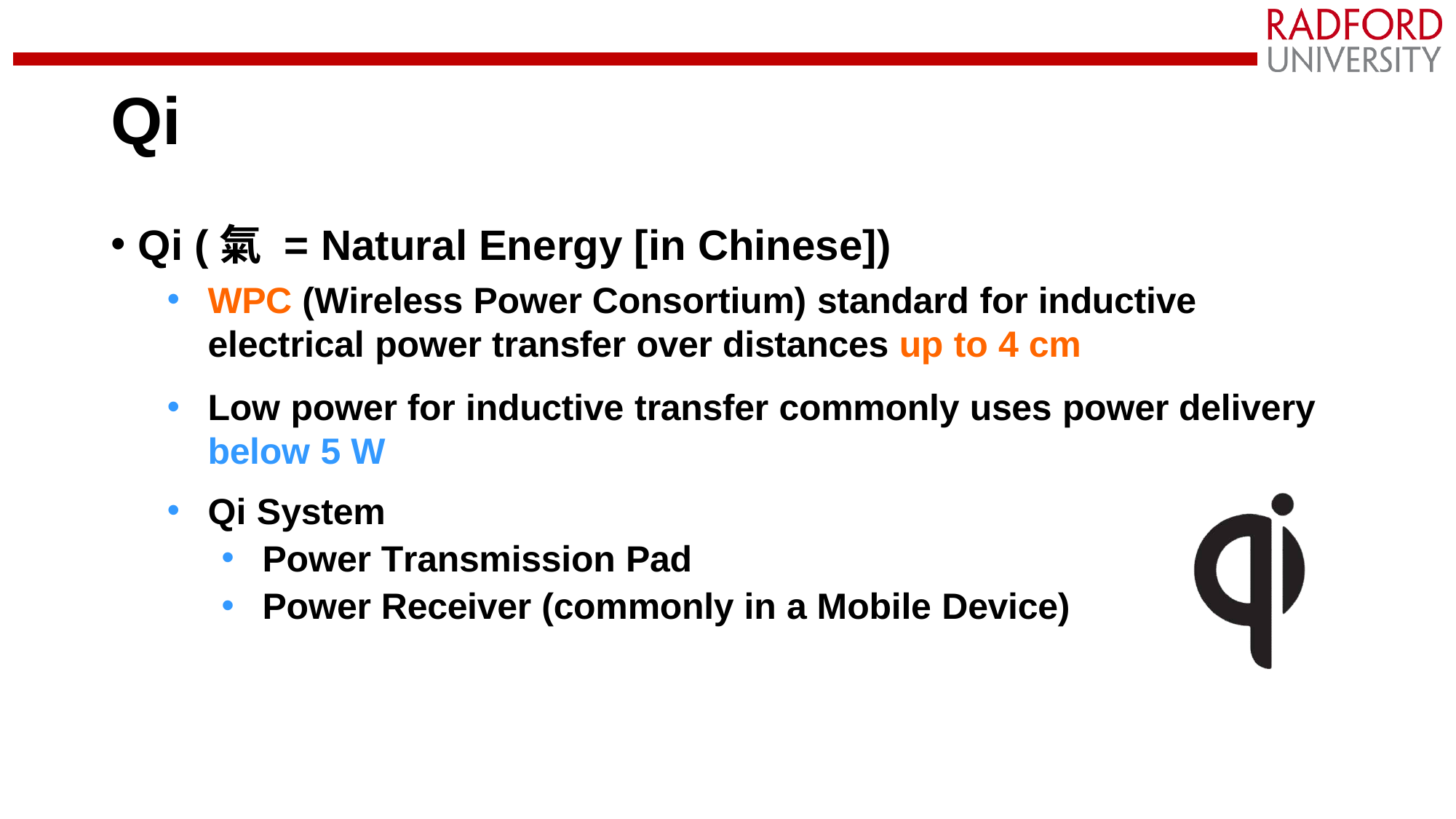

# Qi
Qi (氣 = Natural Energy [in Chinese])
WPC (Wireless Power Consortium) standard for inductive electrical power transfer over distances up to 4 cm
Low power for inductive transfer commonly uses power delivery below 5 W
Qi System
Power Transmission Pad
Power Receiver (commonly in a Mobile Device)